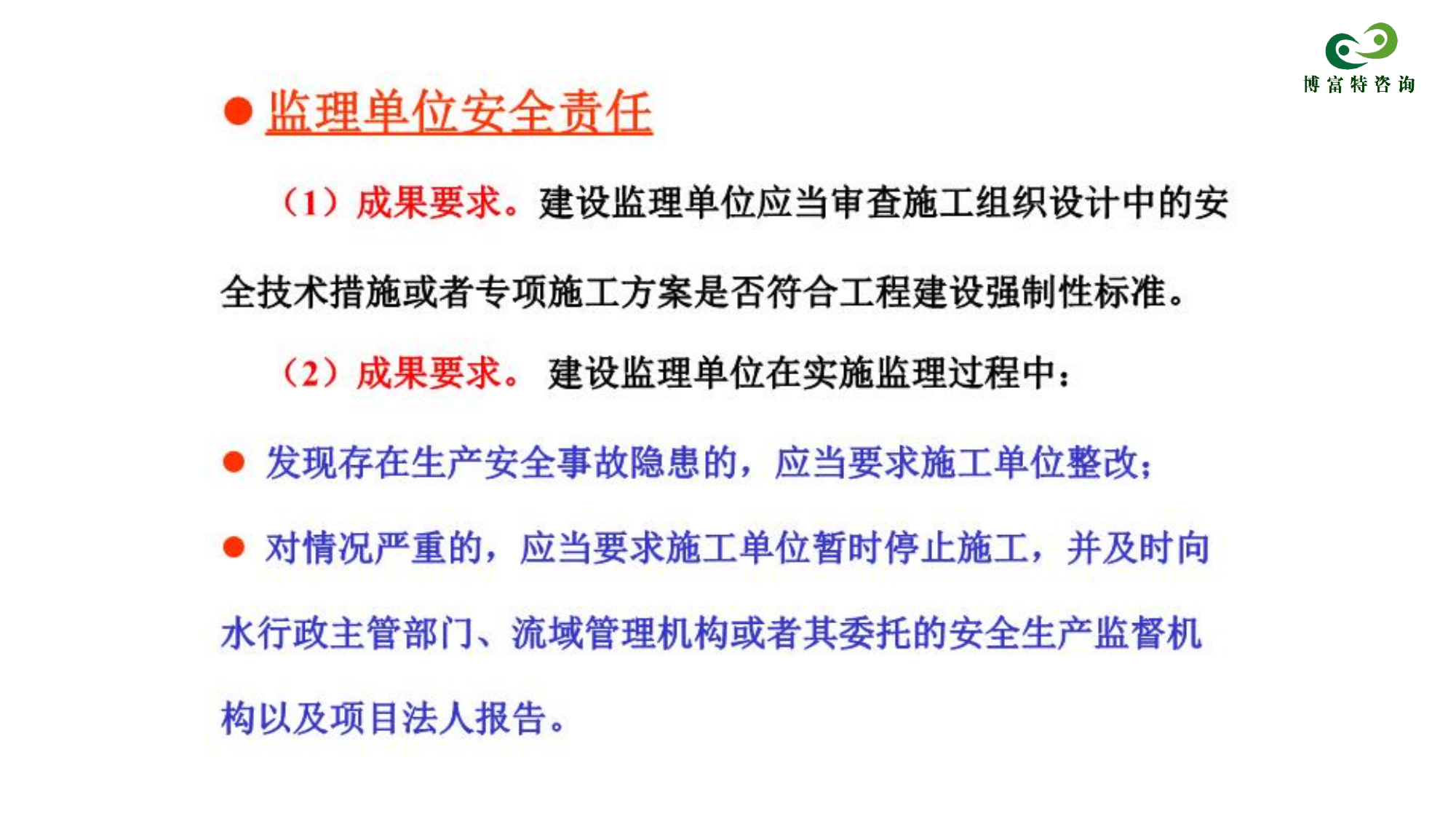

●监理单位安全责任

(1)成果要求。建设监理单位应当审查施工组织设计中的安

全技术措施或者专项施工方案是否符合工程建设强制性标准。

(2)成果要求。建设监理单位在实施监理过程中:

●发现存在生产安全事故隐患的,应当要求施工单位整改;

对情况严重的,应当要求施工单位暂时停止施工,并及时向

水行政主管部门、流域管理机构或者其委托的安全生产监督机

构以及项目法人报告。